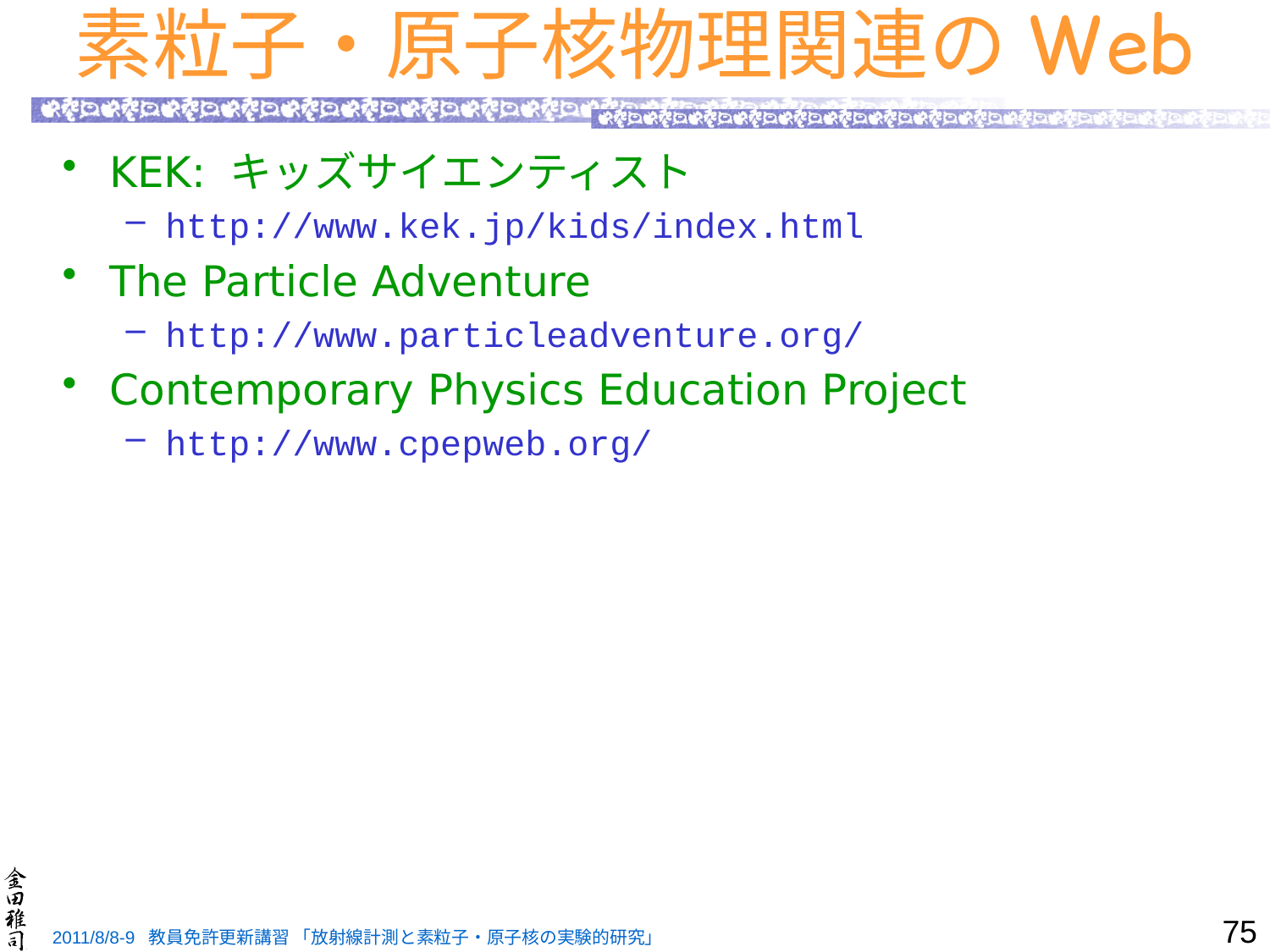

# 素粒子・原子核物理関連のWeb
KEK: キッズサイエンティスト
http://www.kek.jp/kids/index.html
The Particle Adventure
http://www.particleadventure.org/
Contemporary Physics Education Project
http://www.cpepweb.org/
75
2011/8/8-9  教員免許更新講習 「放射線計測と素粒子・原子核の実験的研究」